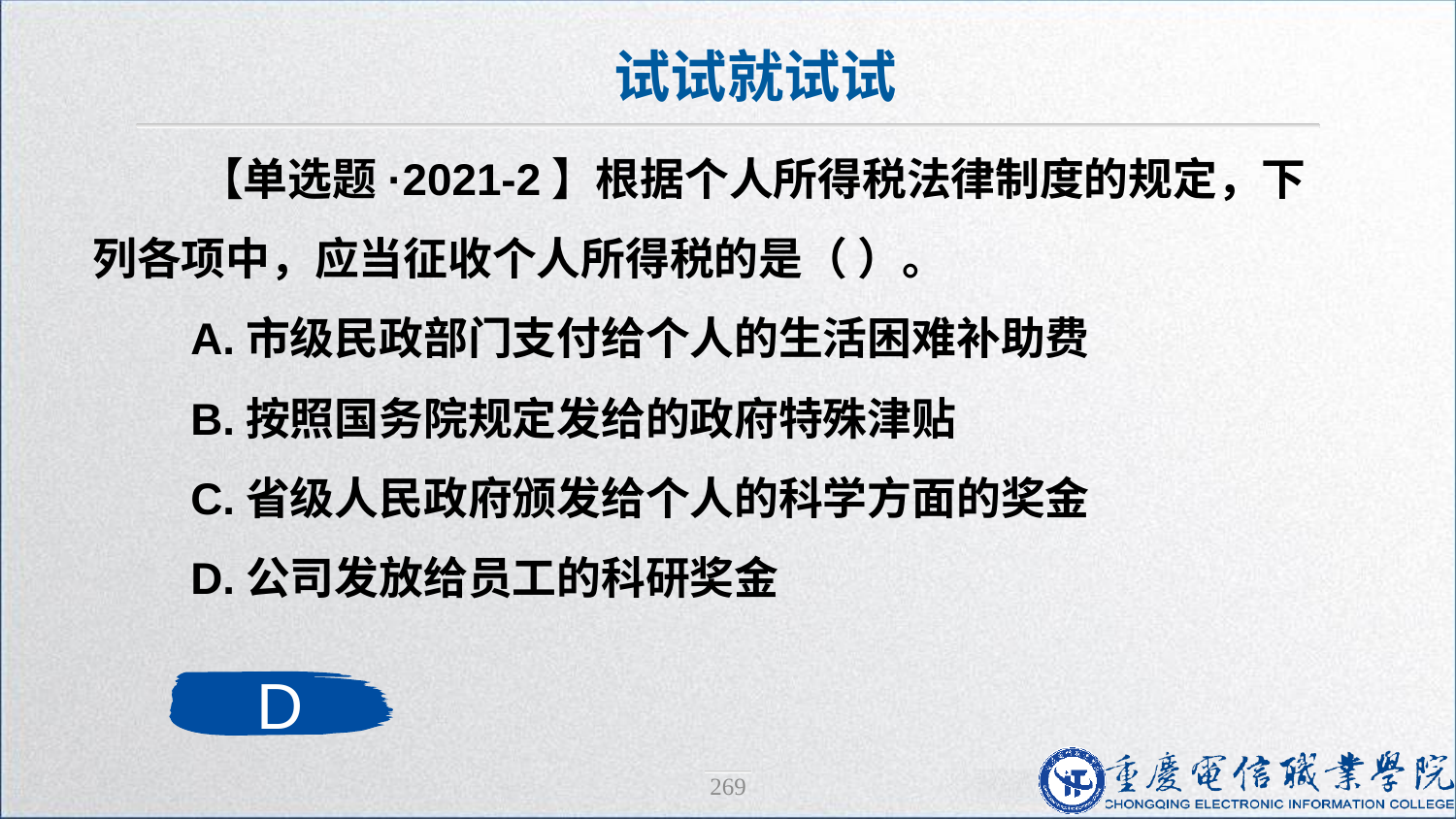

试试就试试
 【单选题·2021-2】根据个人所得税法律制度的规定，下列各项中，应当征收个人所得税的是（ ）。
 A.市级民政部门支付给个人的生活困难补助费
 B.按照国务院规定发给的政府特殊津贴
 C.省级人民政府颁发给个人的科学方面的奖金
 D.公司发放给员工的科研奖金

D
269